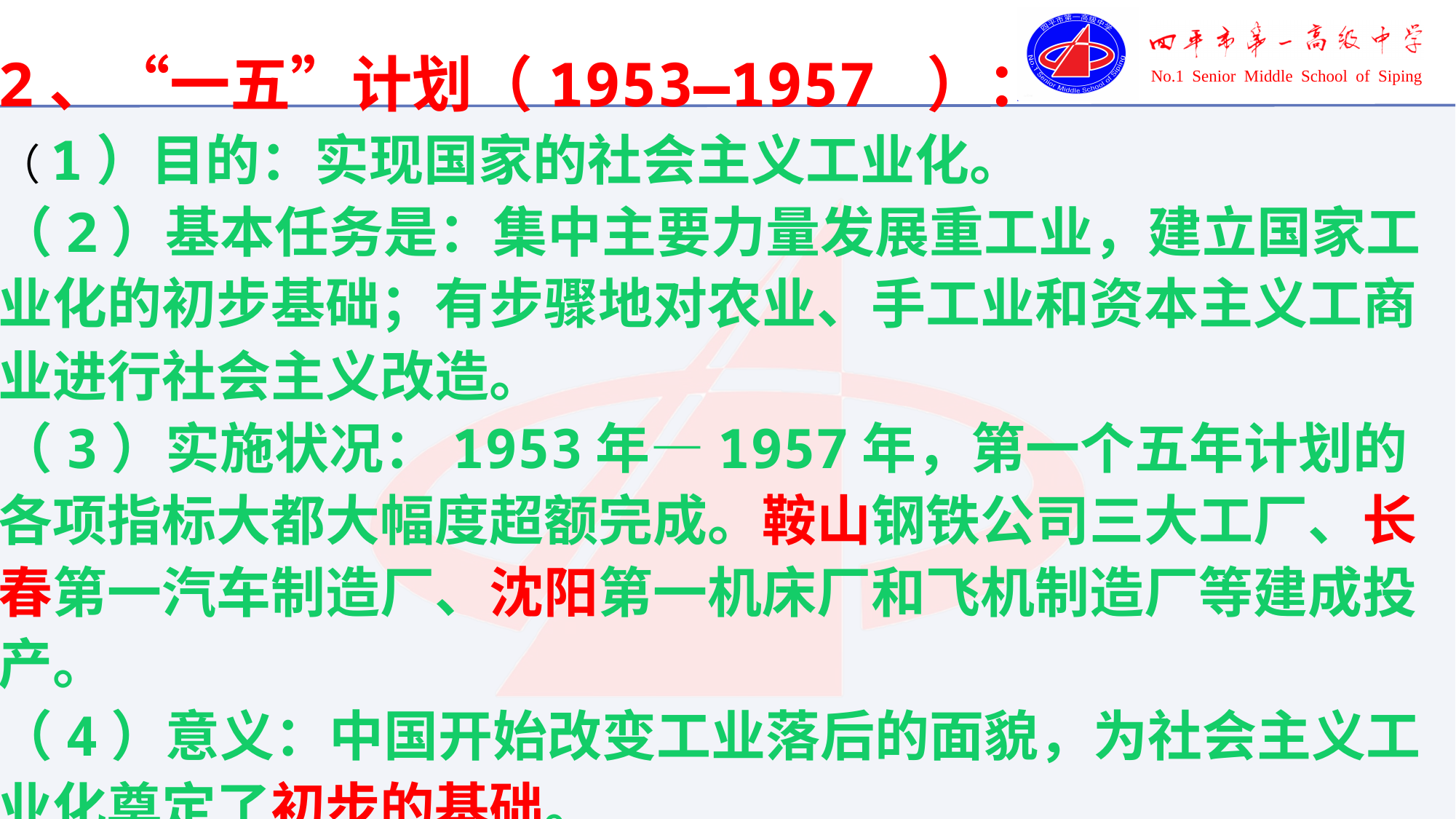

2、“一五”计划（1953—1957 ）：
（1）目的：实现国家的社会主义工业化。
（2）基本任务是：集中主要力量发展重工业，建立国家工业化的初步基础；有步骤地对农业、手工业和资本主义工商业进行社会主义改造。
（3）实施状况：1953年—1957年，第一个五年计划的各项指标大都大幅度超额完成。鞍山钢铁公司三大工厂、长春第一汽车制造厂、沈阳第一机床厂和飞机制造厂等建成投产。
（4）意义：中国开始改变工业落后的面貌，为社会主义工业化奠定了初步的基础。